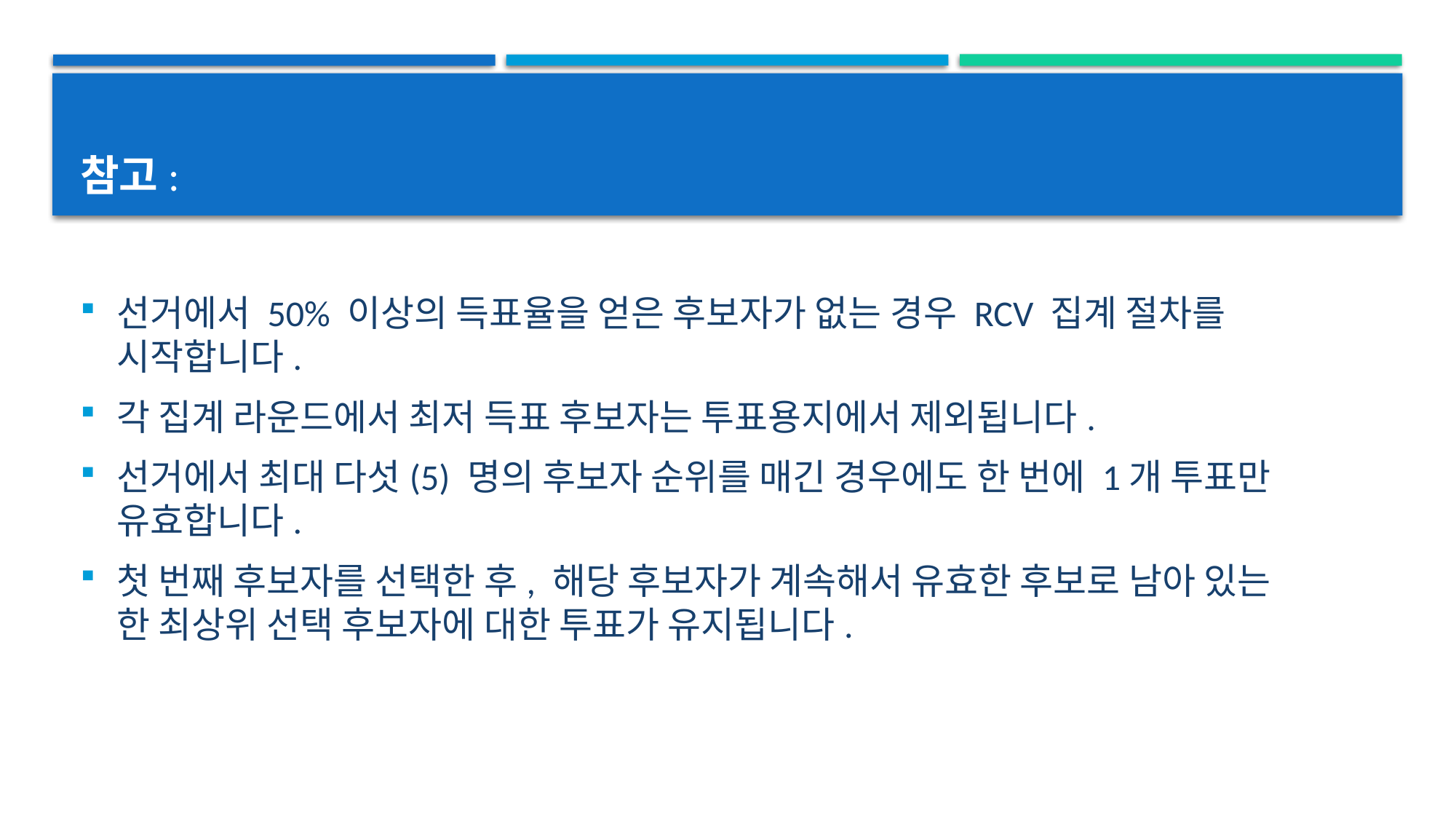

# 참고:
선거에서 50% 이상의 득표율을 얻은 후보자가 없는 경우 RCV 집계 절차를 시작합니다.
각 집계 라운드에서 최저 득표 후보자는 투표용지에서 제외됩니다.
선거에서 최대 다섯(5) 명의 후보자 순위를 매긴 경우에도 한 번에 1개 투표만 유효합니다.
첫 번째 후보자를 선택한 후, 해당 후보자가 계속해서 유효한 후보로 남아 있는 한 최상위 선택 후보자에 대한 투표가 유지됩니다.